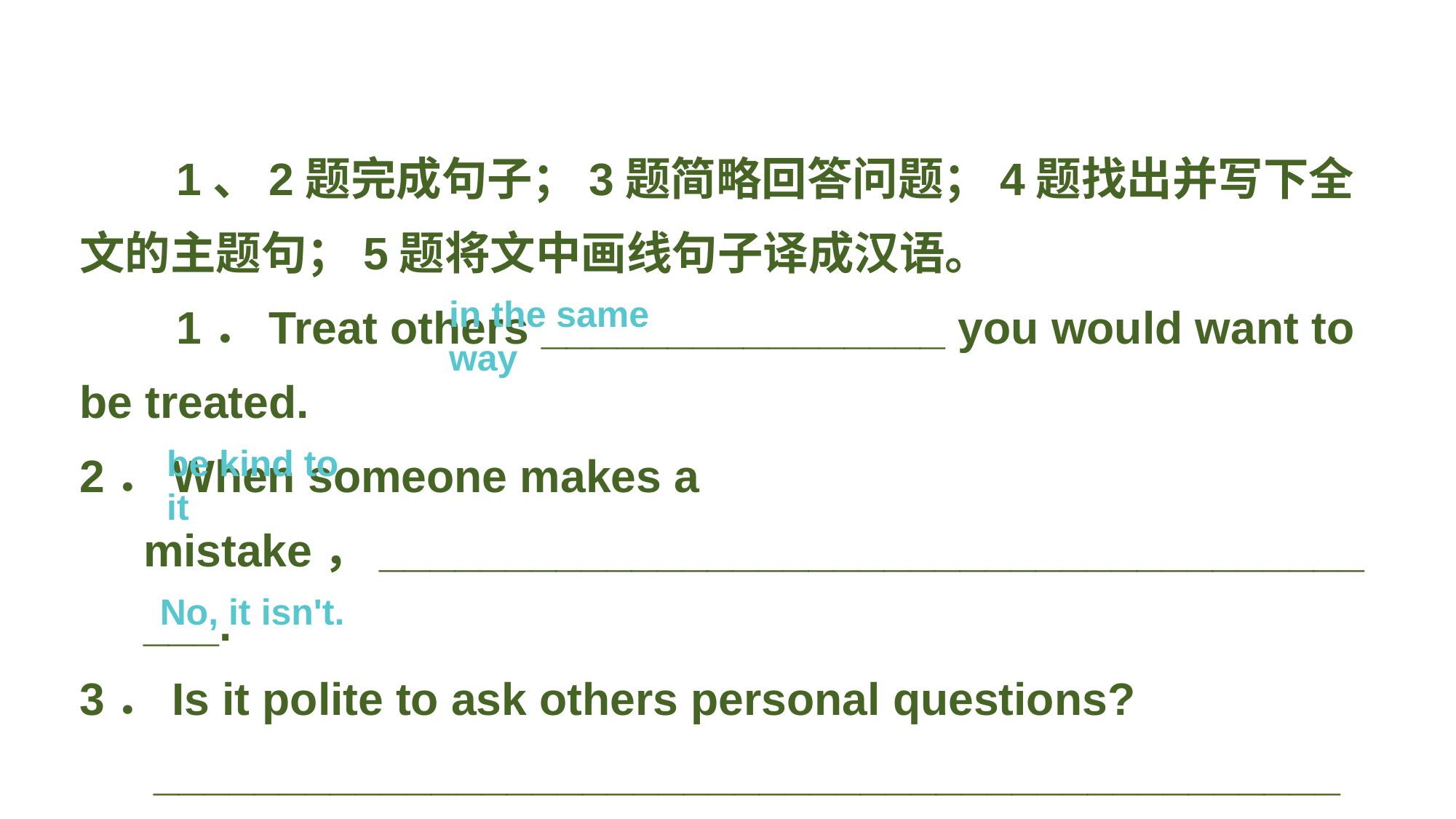

1、2题完成句子；3题简略回答问题；4题找出并写下全文的主题句；5题将文中画线句子译成汉语。
1．Treat others ________________ you would want to be treated.
2．When someone makes a mistake，__________________________________________.
3．Is it polite to ask others personal questions?
_____________________________________________________
in the same way
be kind to it
No, it isn't.